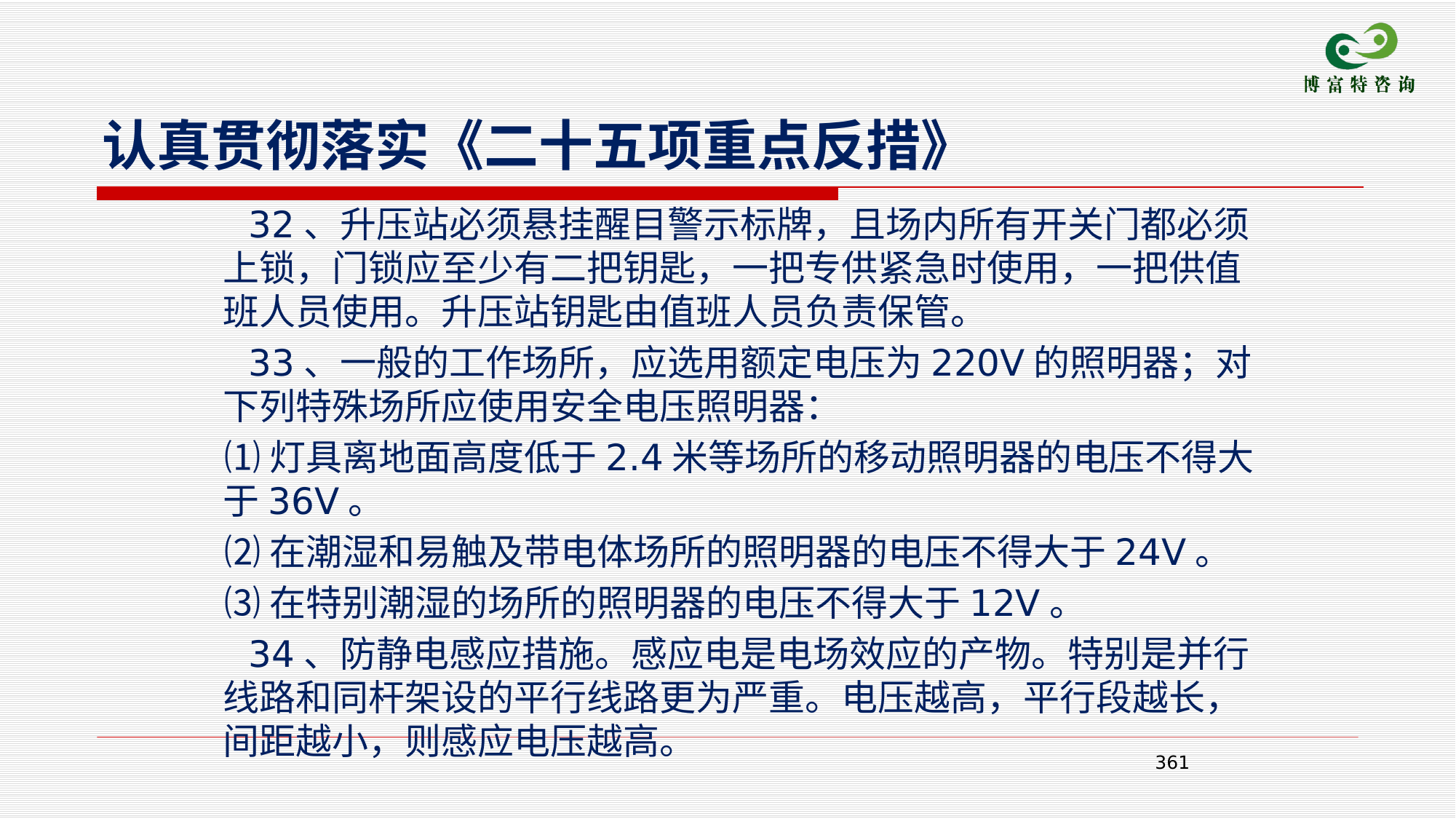

认真贯彻落实《二十五项重点反措》
       32、升压站必须悬挂醒目警示标牌，且场内所有开关门都必须上锁，门锁应至少有二把钥匙，一把专供紧急时使用，一把供值班人员使用。升压站钥匙由值班人员负责保管。
       33、一般的工作场所，应选用额定电压为220V的照明器；对下列特殊场所应使用安全电压照明器：
       ⑴灯具离地面高度低于2.4米等场所的移动照明器的电压不得大于36V。
       ⑵在潮湿和易触及带电体场所的照明器的电压不得大于24V。
       ⑶在特别潮湿的场所的照明器的电压不得大于12V。
       34、防静电感应措施。感应电是电场效应的产物。特别是并行线路和同杆架设的平行线路更为严重。电压越高，平行段越长，间距越小，则感应电压越高。

361